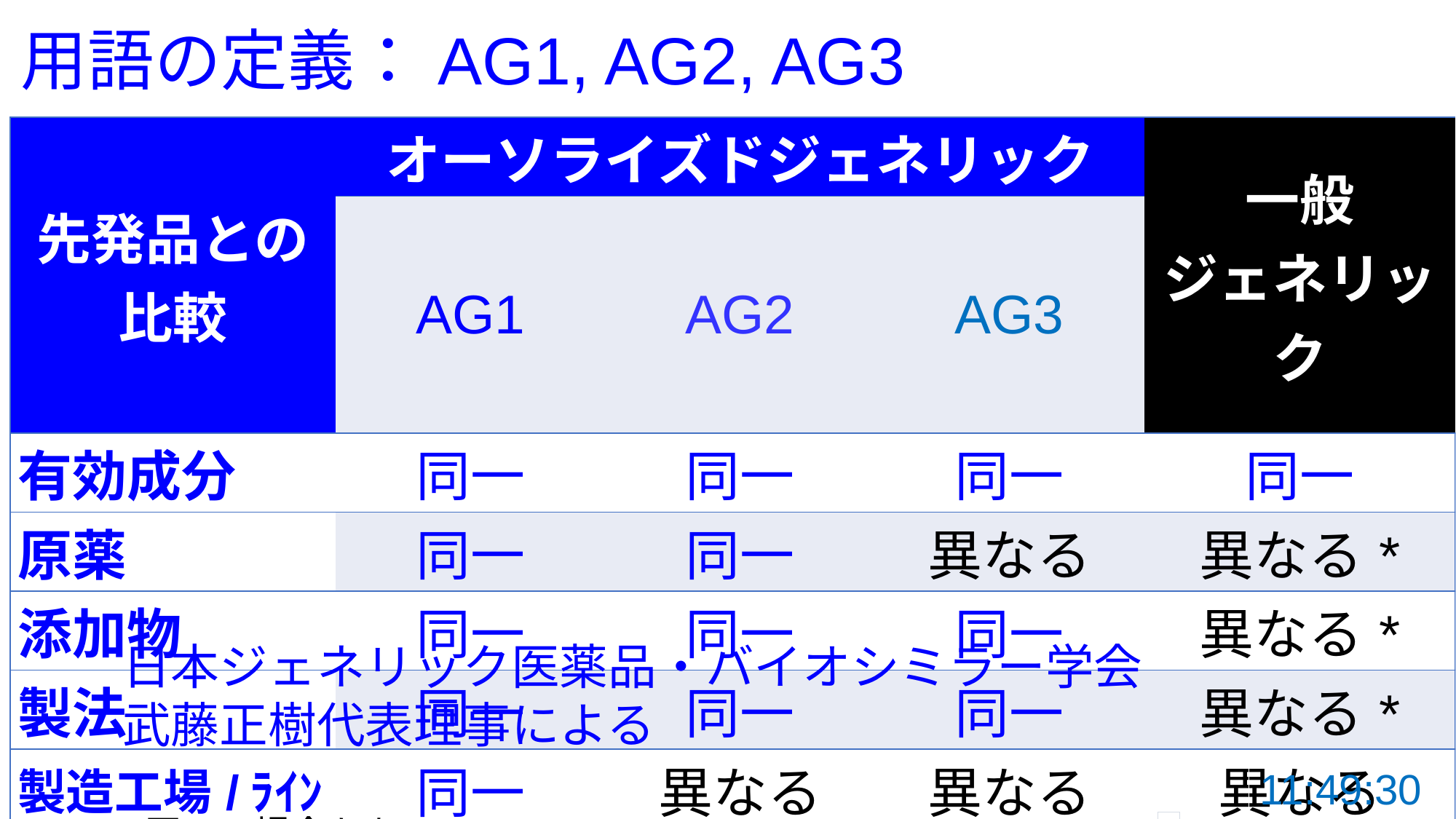

用語の定義：AG1, AG2, AG3
| 先発品との 比較 | オーソライズドジェネリック |  |  | 一般 ジェネリック |
| --- | --- | --- | --- | --- |
|  | AG1 | AG2 | AG3 |  |
| 有効成分 | 同一 | 同一 | 同一 | 同一 |
| 原薬 | 同一 | 同一 | 異なる | 異なる\* |
| 添加物 | 同一 | 同一 | 同一 | 異なる\* |
| 製法 | 同一 | 同一 | 同一 | 異なる\* |
| 製造工場/ﾗｲﾝ | 同一 | 異なる | 異なる | 異なる |
| 製造技術 | 同一 | 異なる | 異なる | 異なる |
日本ジェネリック医薬品・バイオシミラー学会
武藤正樹代表理事による
*同一の場合もある
11:49:30